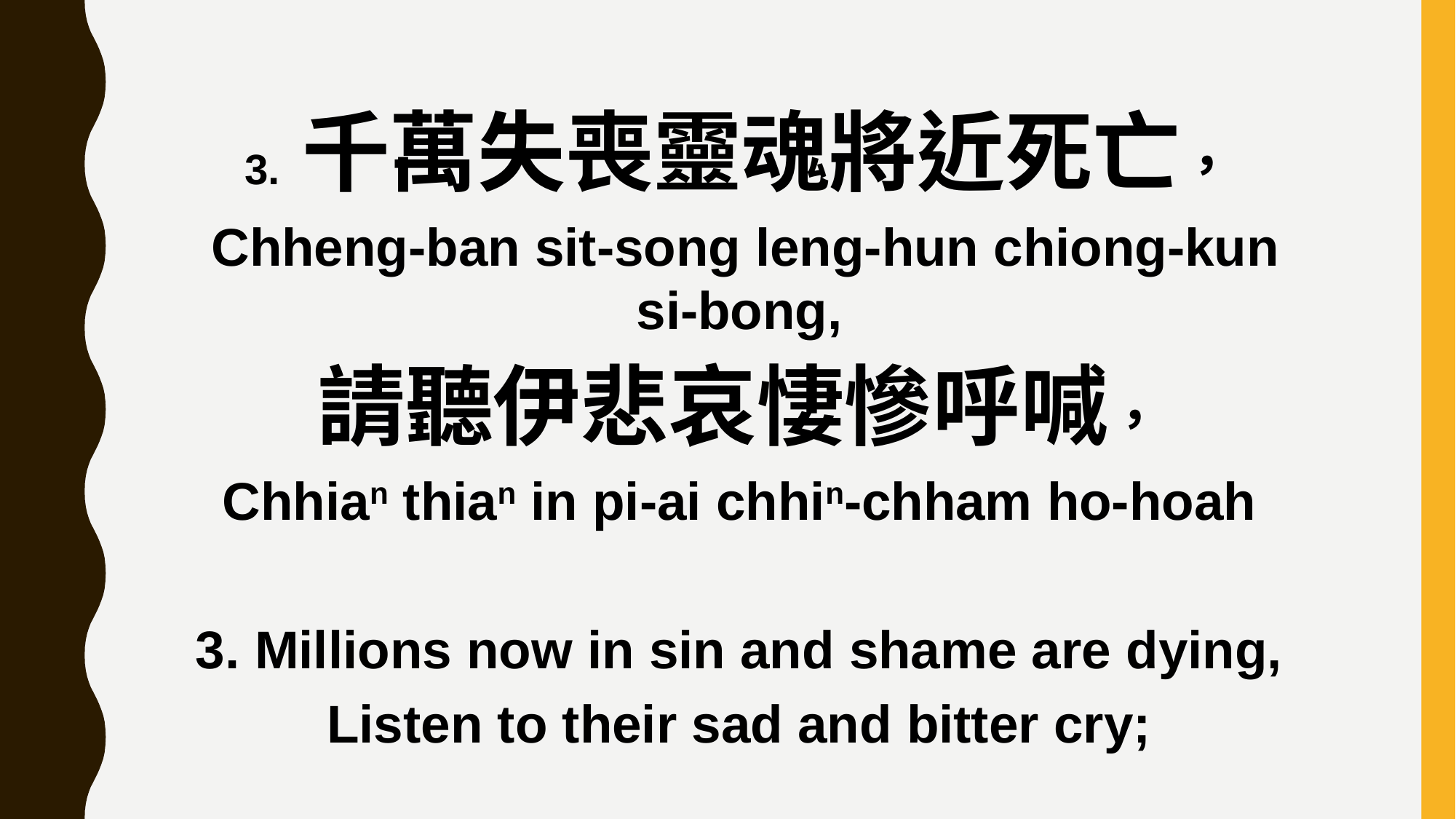

3. 千萬失喪靈魂將近死亡，
 Chheng-ban sit-song leng-hun chiong-kun si-bong,
請聽伊悲哀悽慘呼喊，
Chhian thian in pi-ai chhin-chham ho-hoah

3. Millions now in sin and shame are dying,
Listen to their sad and bitter cry;